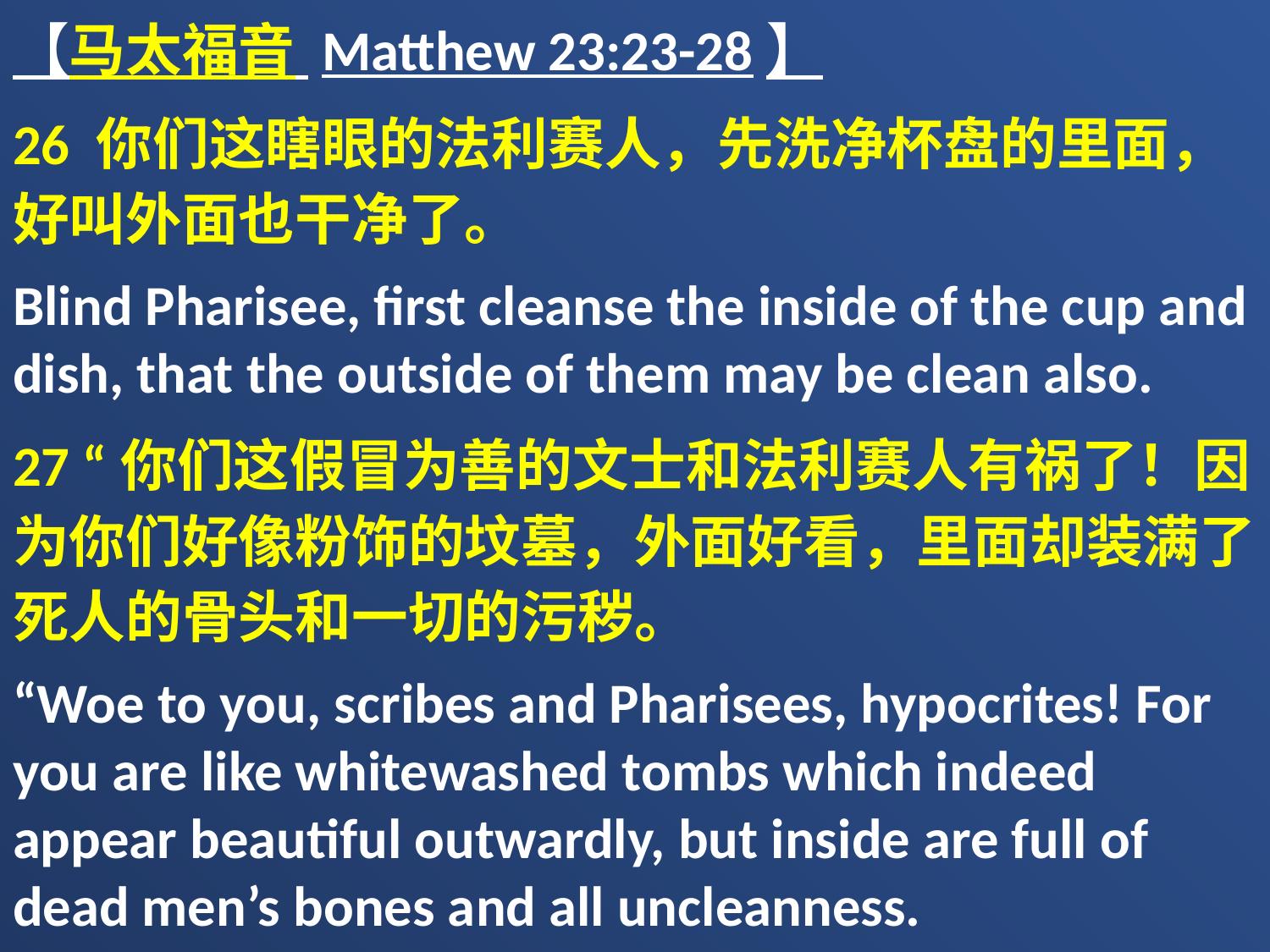

【马太福音 Matthew 23:23-28】
26 你们这瞎眼的法利赛人，先洗净杯盘的里面，好叫外面也干净了。
Blind Pharisee, first cleanse the inside of the cup and dish, that the outside of them may be clean also.
27 “你们这假冒为善的文士和法利赛人有祸了！因为你们好像粉饰的坟墓，外面好看，里面却装满了死人的骨头和一切的污秽。
“Woe to you, scribes and Pharisees, hypocrites! For you are like whitewashed tombs which indeed appear beautiful outwardly, but inside are full of dead men’s bones and all uncleanness.